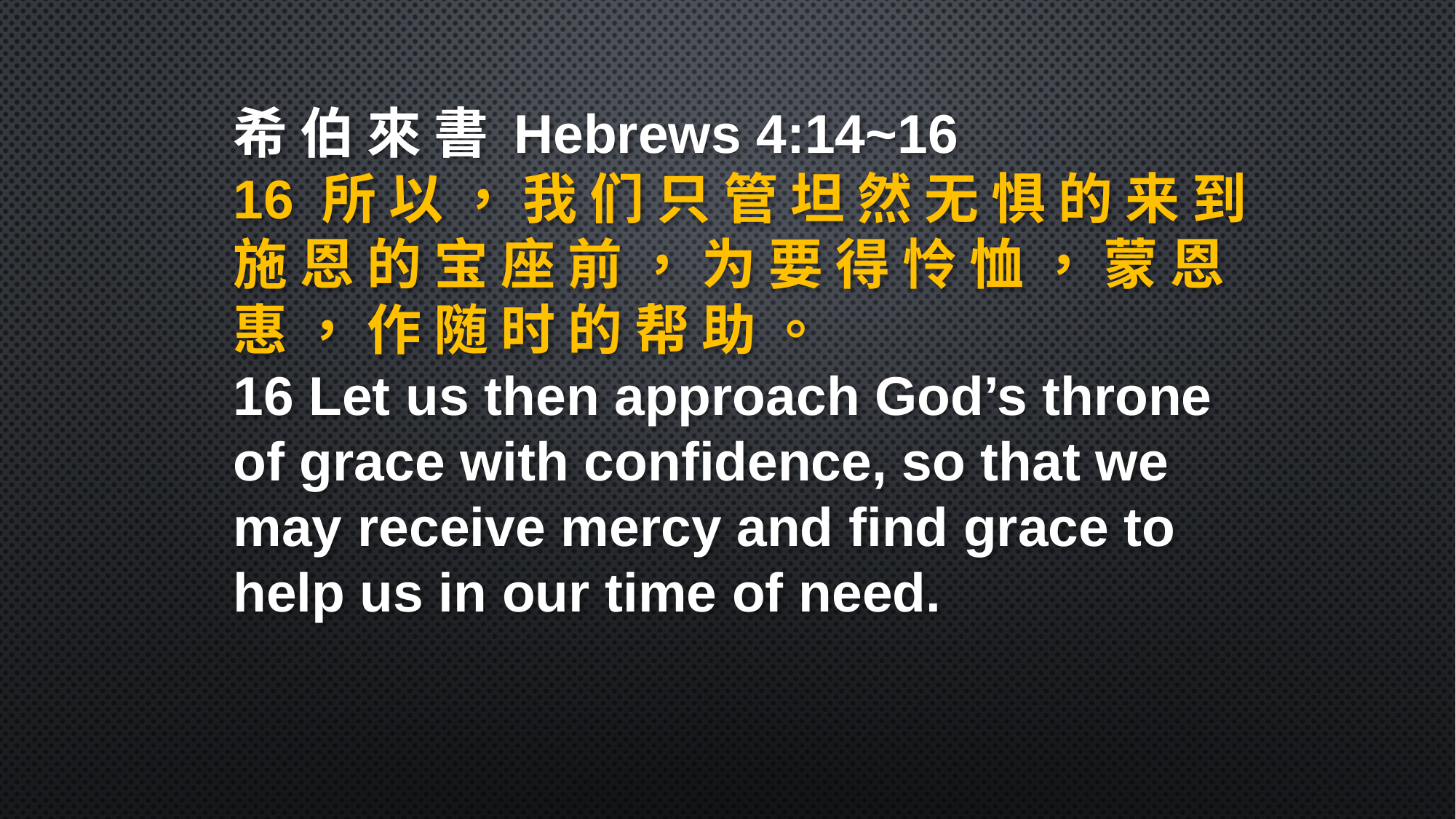

希 伯 來 書 Hebrews 4:14~16
16 所 以 ， 我 们 只 管 坦 然 无 惧 的 来 到 施 恩 的 宝 座 前 ， 为 要 得 怜 恤 ， 蒙 恩 惠 ， 作 随 时 的 帮 助 。
16 Let us then approach God’s throne of grace with confidence, so that we may receive mercy and find grace to help us in our time of need.